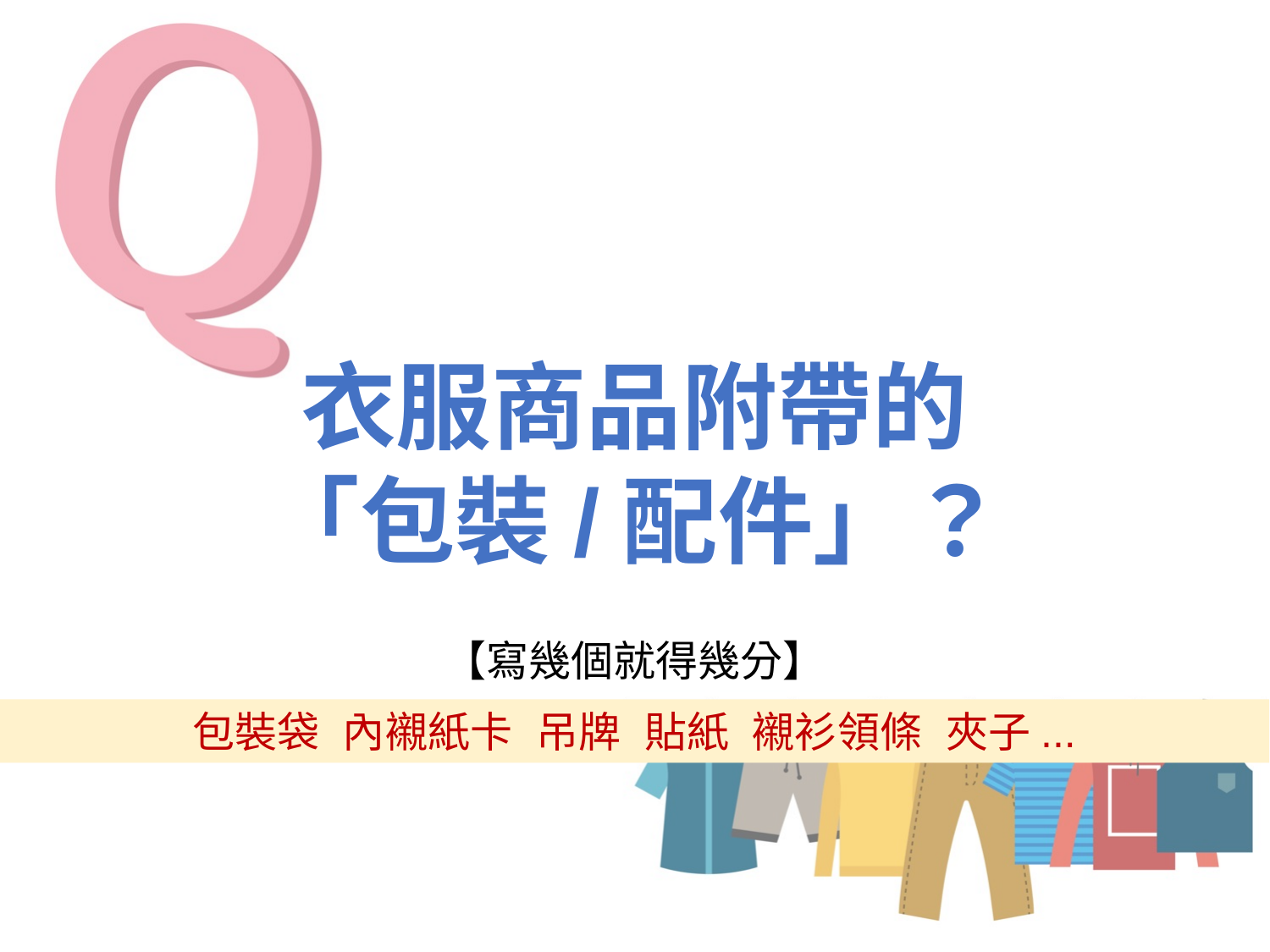

# 衣服商品附帶的 「包裝/配件」？
【寫幾個就得幾分】
包裝袋  內襯紙卡  吊牌  貼紙  襯衫領條  夾子...